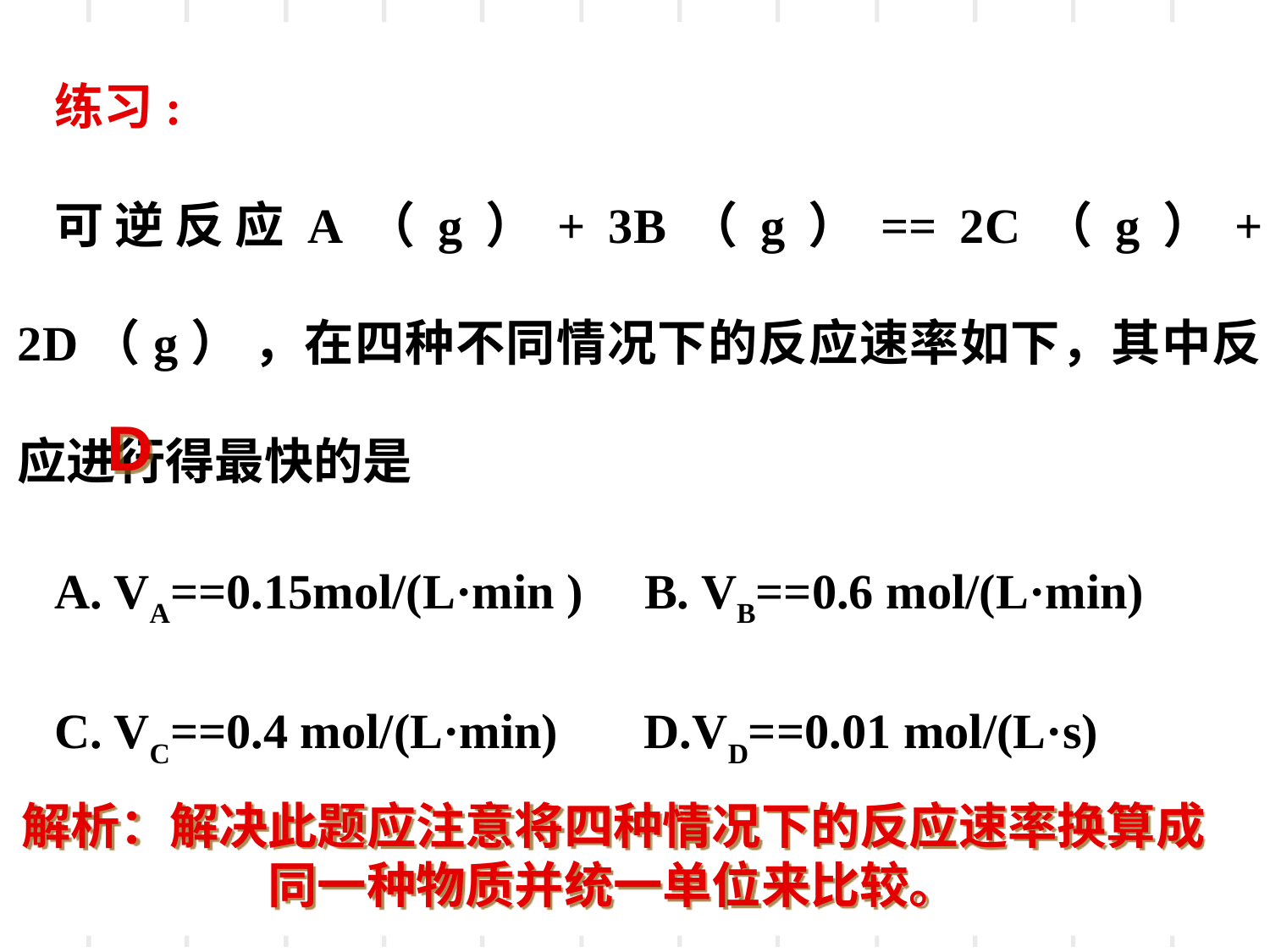

练习:
可逆反应A（g）+ 3B（g）== 2C（g）+ 2D（g） ，在四种不同情况下的反应速率如下，其中反应进行得最快的是
A. VA==0.15mol/(L·min )     B. VB==0.6 mol/(L·min)
C. VC==0.4 mol/(L·min)       D.VD==0.01 mol/(L·s)

D
解析：解决此题应注意将四种情况下的反应速率换算成
同一种物质并统一单位来比较。